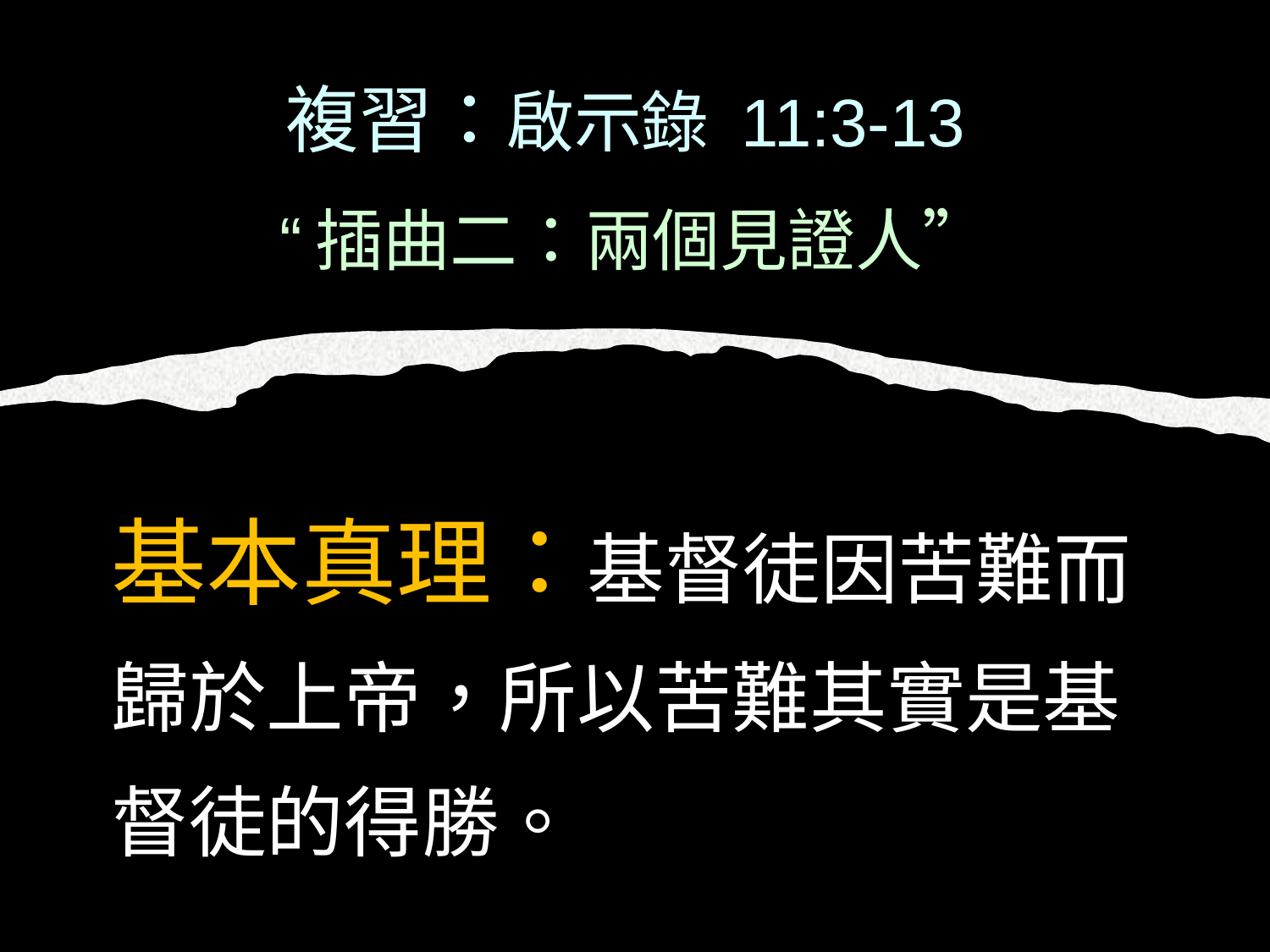

# 複習：啟示錄 11:3-13 “插曲二：兩個見證人”

基本真理：基督徒因苦難而歸於上帝，所以苦難其實是基督徒的得勝。